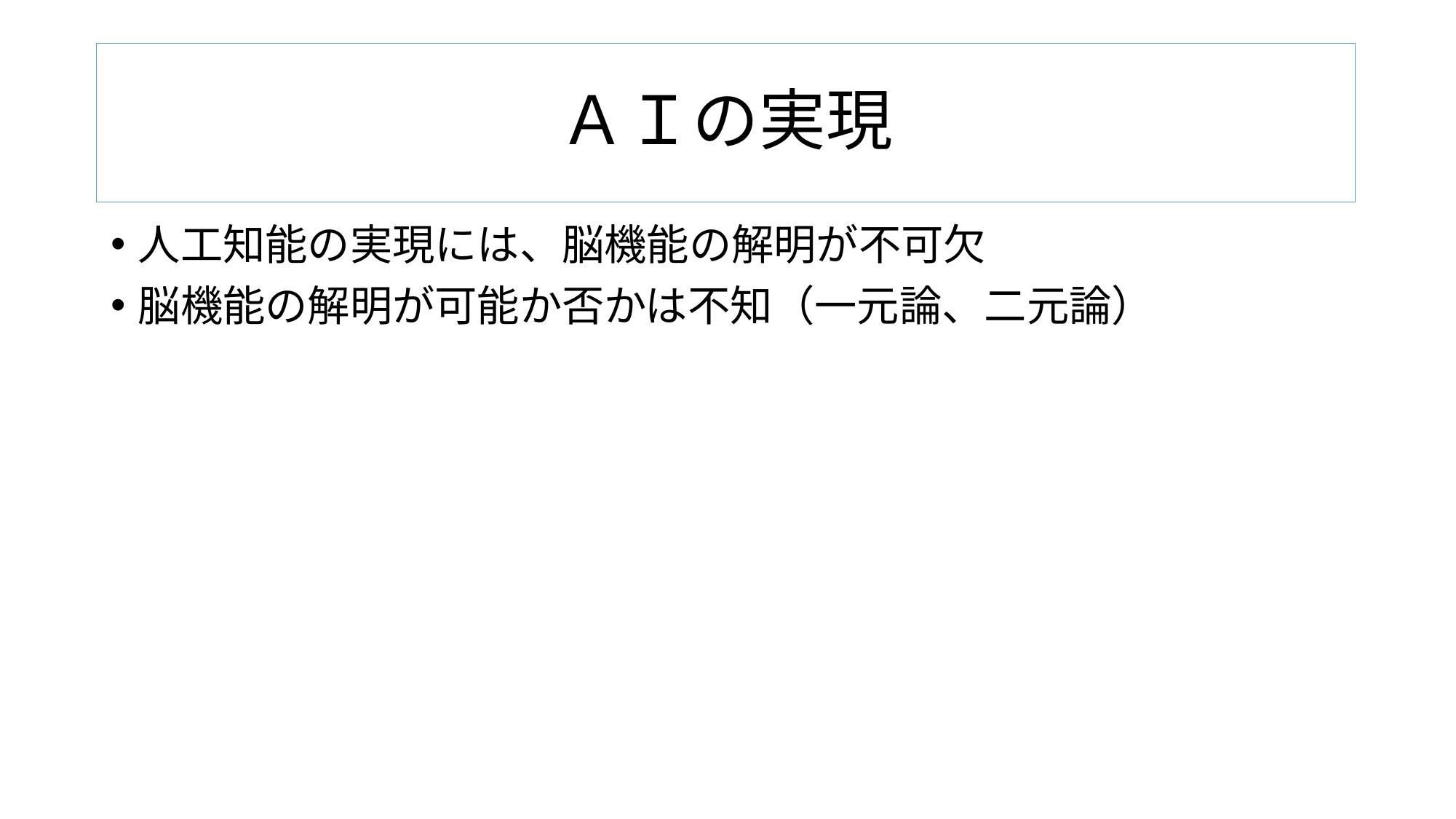

# ＡＩの実現
人工知能の実現には、脳機能の解明が不可欠
脳機能の解明が可能か否かは不知（一元論、二元論）